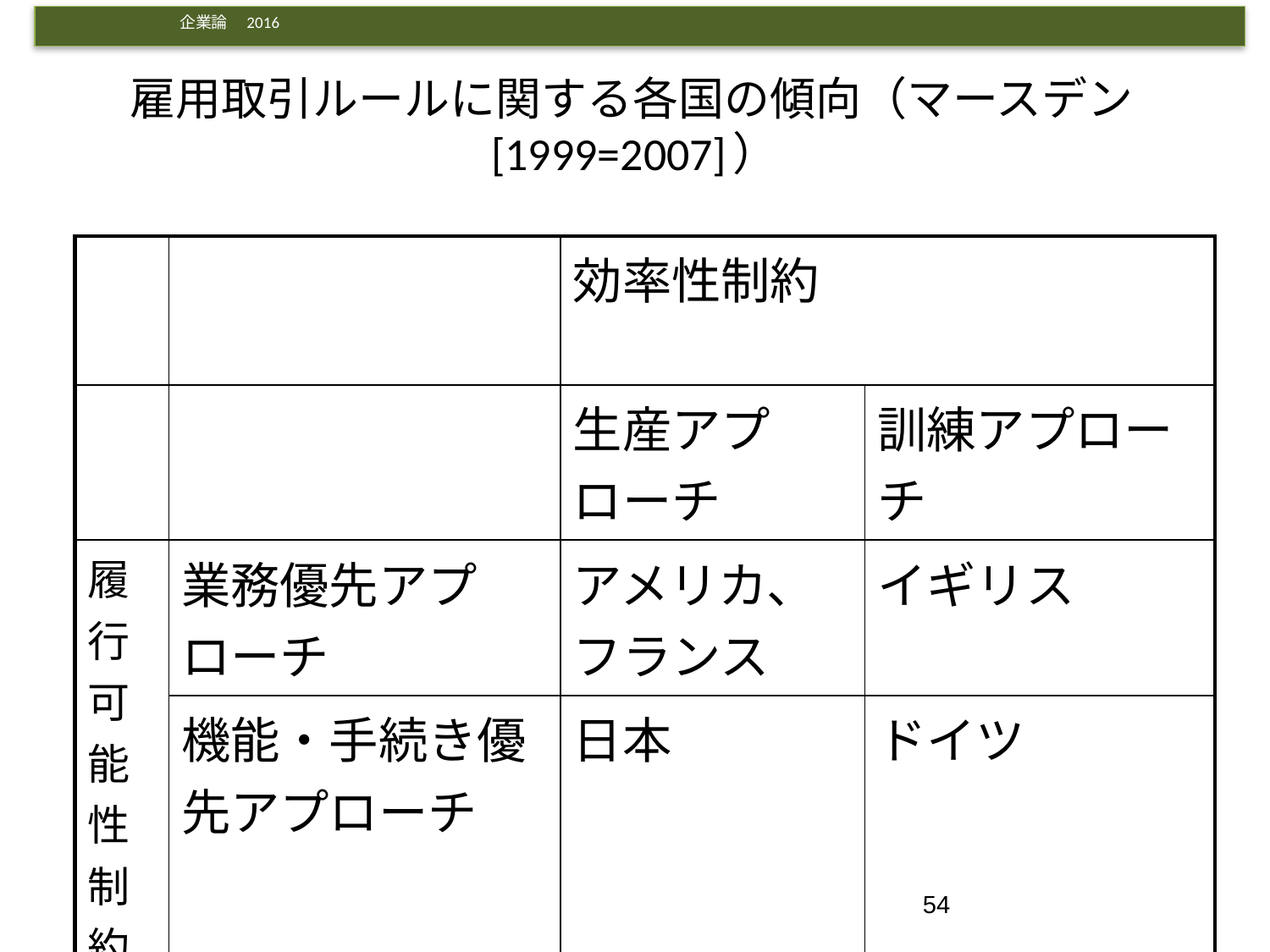

# 雇用取引ルールに関する各国の傾向（マースデン[1999=2007]）
|  |  | 効率性制約 |  |
| --- | --- | --- | --- |
|  |  | 生産アプローチ | 訓練アプローチ |
| 履行可能性制約 | 業務優先アプローチ | アメリカ、フランス | イギリス |
|  | 機能・手続き優先アプローチ | 日本 | ドイツ |
54